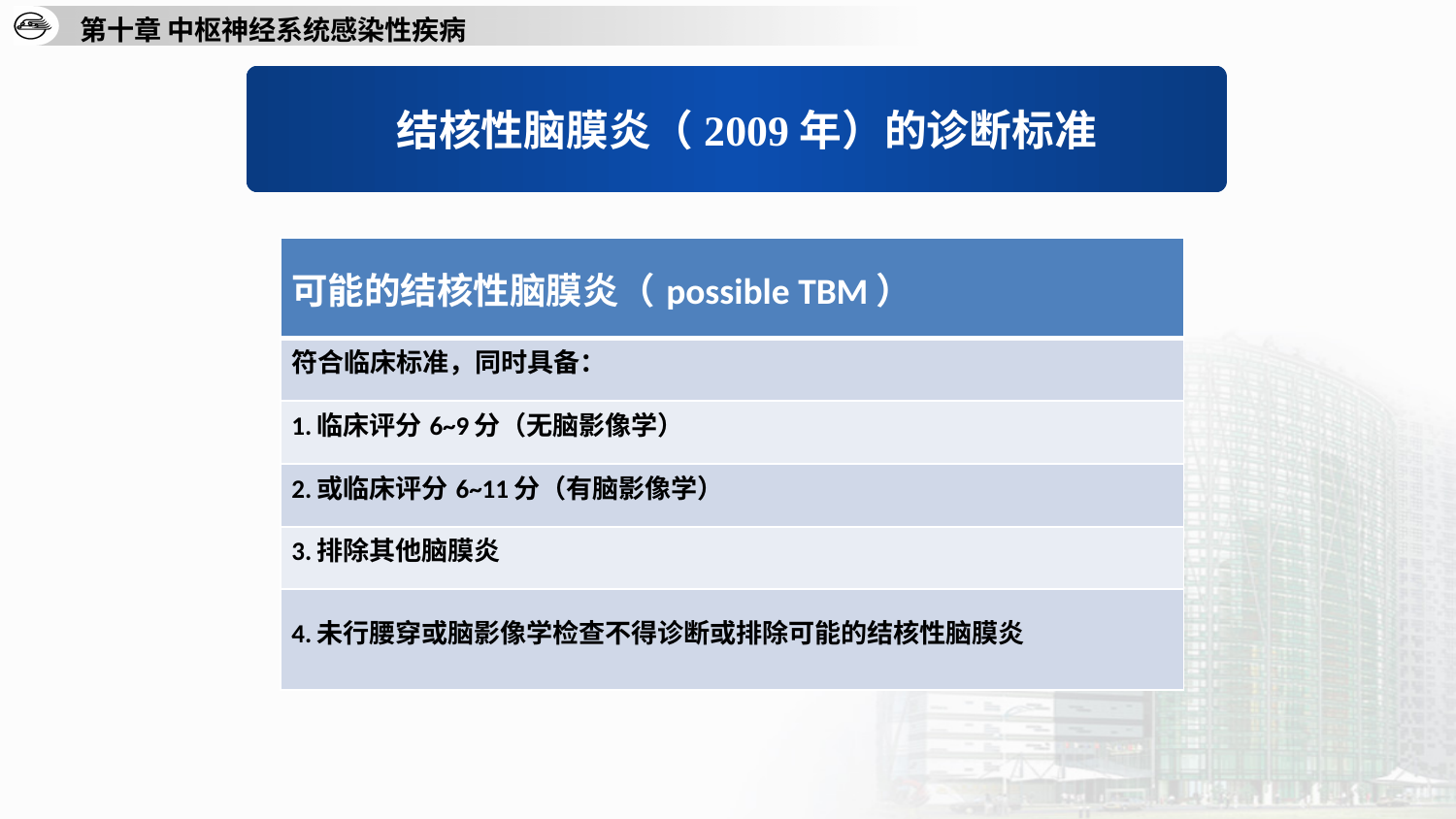

结核性脑膜炎（2009年）的诊断标准
| 可能的结核性脑膜炎（possible TBM） |
| --- |
| 符合临床标准，同时具备： |
| 1.临床评分6~9分（无脑影像学） |
| 2.或临床评分6~11分（有脑影像学） |
| 3.排除其他脑膜炎 |
| 4.未行腰穿或脑影像学检查不得诊断或排除可能的结核性脑膜炎 |